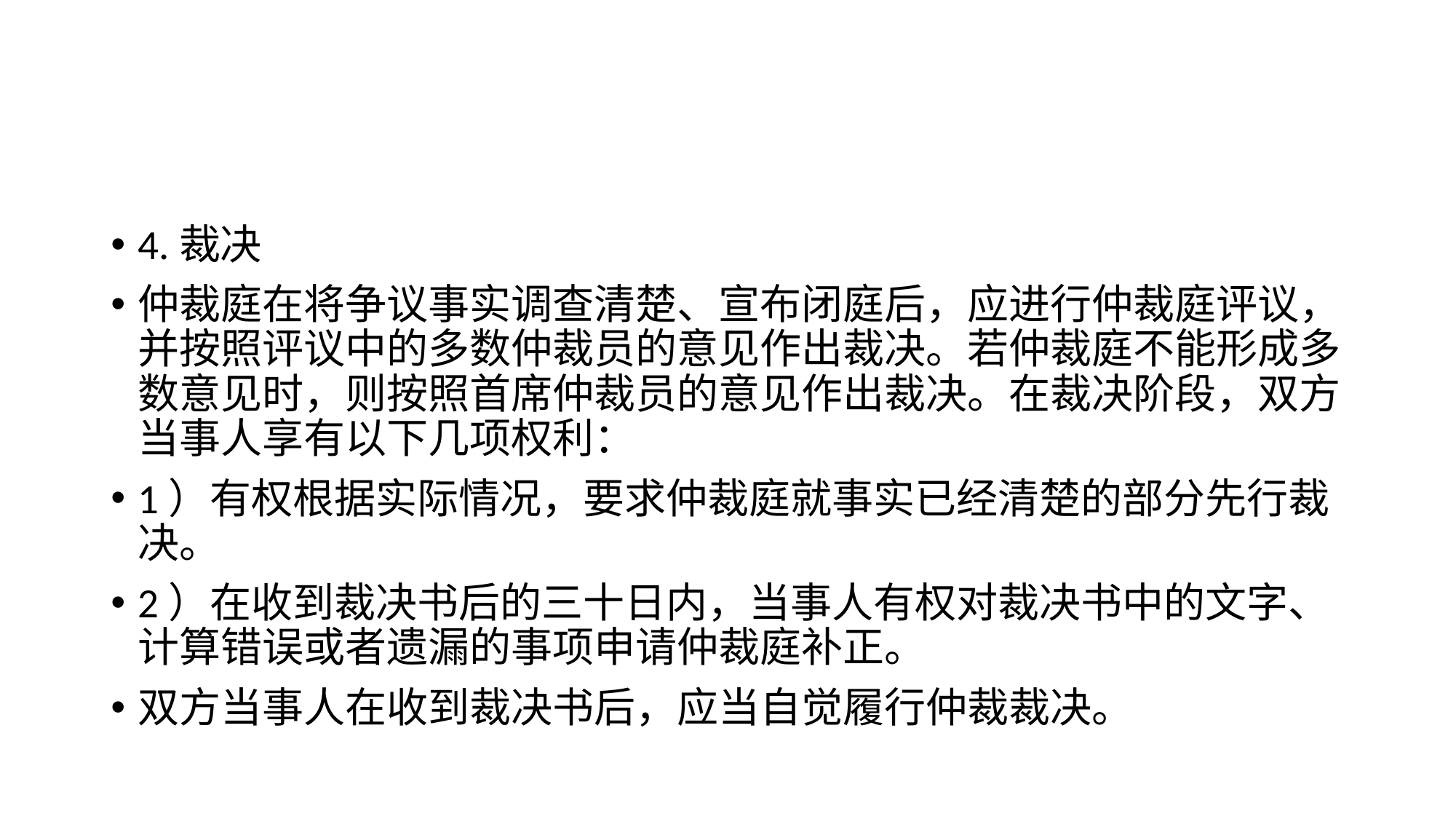

#
4.裁决
仲裁庭在将争议事实调查清楚、宣布闭庭后，应进行仲裁庭评议，并按照评议中的多数仲裁员的意见作出裁决。若仲裁庭不能形成多数意见时，则按照首席仲裁员的意见作出裁决。在裁决阶段，双方当事人享有以下几项权利：
1）有权根据实际情况，要求仲裁庭就事实已经清楚的部分先行裁决。
2）在收到裁决书后的三十日内，当事人有权对裁决书中的文字、计算错误或者遗漏的事项申请仲裁庭补正。
双方当事人在收到裁决书后，应当自觉履行仲裁裁决。